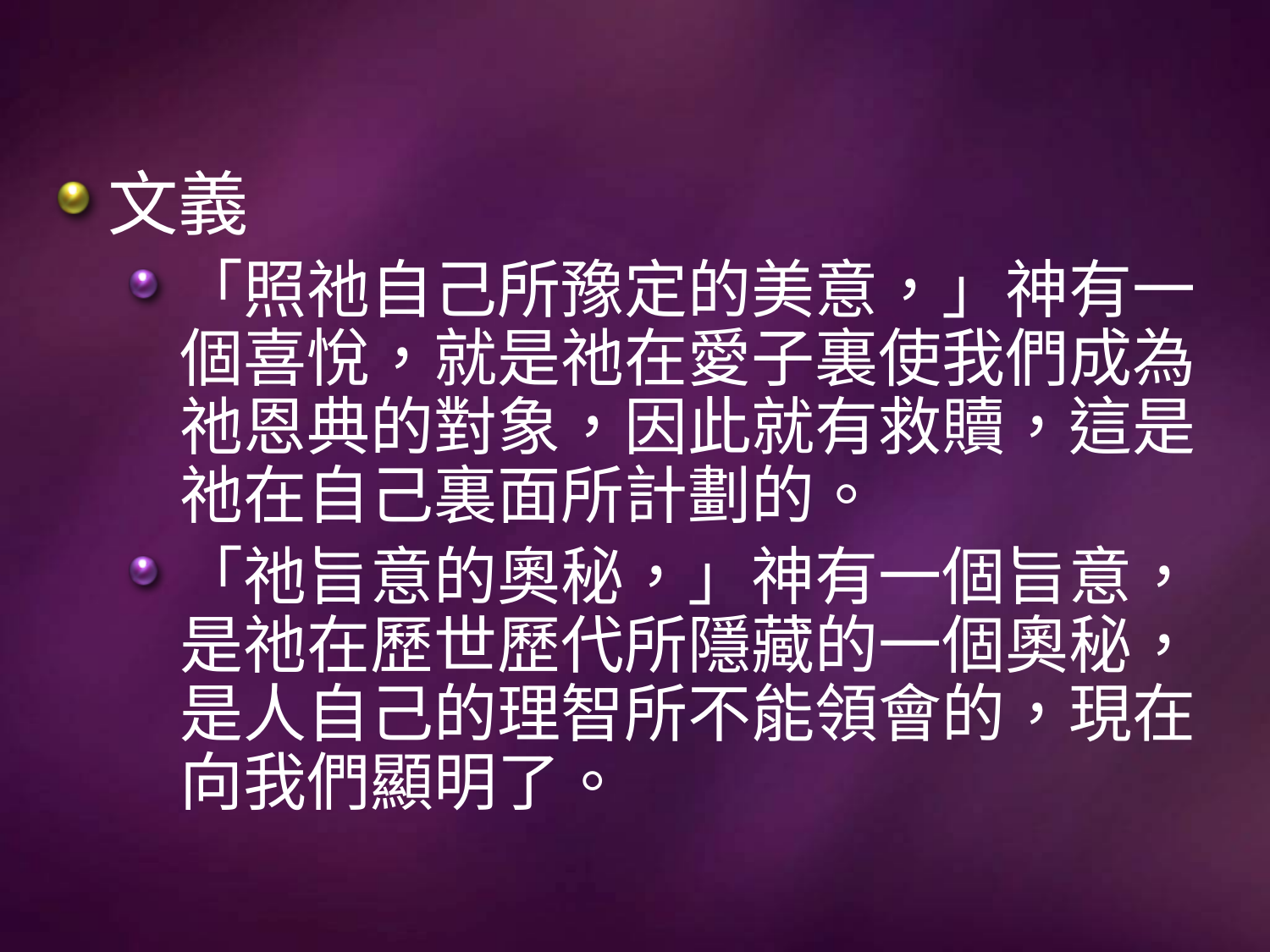

文義
「照祂自己所豫定的美意，」神有一個喜悅，就是祂在愛子裏使我們成為祂恩典的對象，因此就有救贖，這是祂在自己裏面所計劃的。
「祂旨意的奧秘，」神有一個旨意，是祂在歷世歷代所隱藏的一個奧秘，是人自己的理智所不能領會的，現在向我們顯明了。